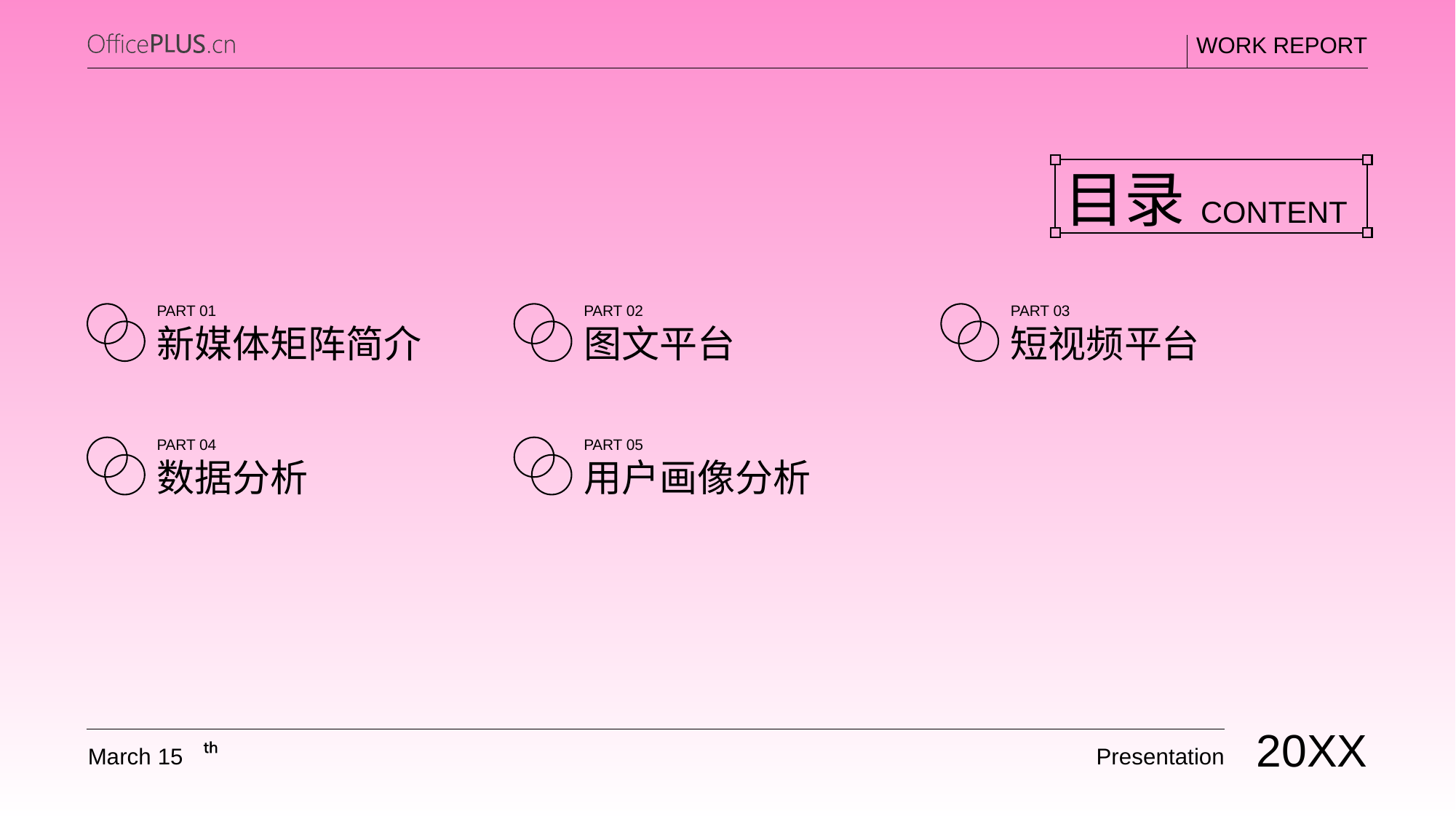

Part 01
Part 02
Part 03

短视频平台

新媒体矩阵简介
图文平台
Part 04
Part 05

数据分析
用户画像分析
20XX

March 15